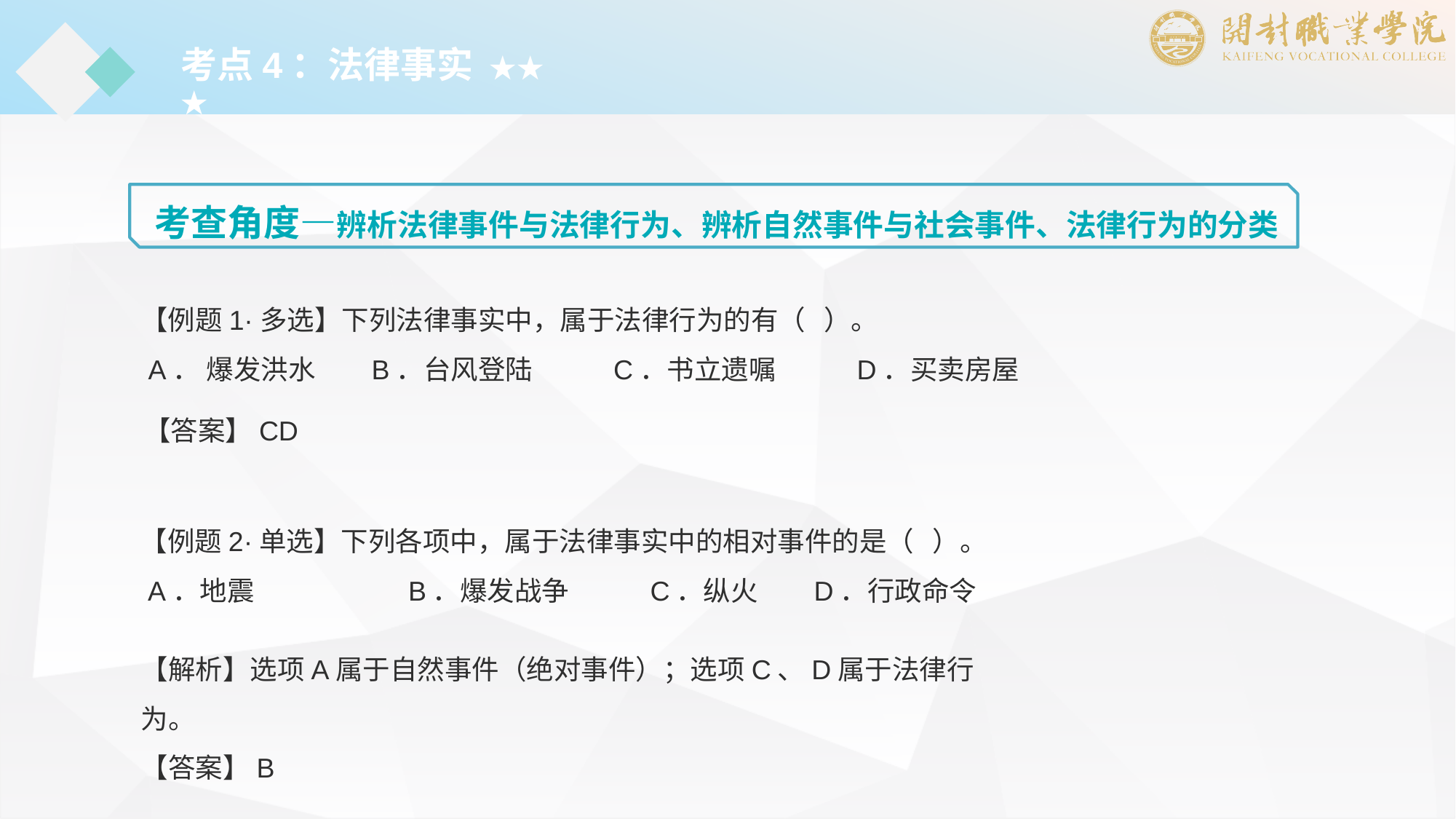

考点4：法律事实  ★★★

考查角度—辨析法律事件与法律行为、辨析自然事件与社会事件、法律行为的分类
【例题1·多选】下列法律事实中，属于法律行为的有（   ）。
 A． 爆发洪水        B．台风登陆            C．书立遗嘱            D．买卖房屋
【答案】CD
【例题2·单选】下列各项中，属于法律事实中的相对事件的是（   ）。
 A．地震	       B．爆发战争            C．纵火	  D．行政命令
【解析】选项A属于自然事件（绝对事件）；选项C、D属于法律行为。
【答案】B